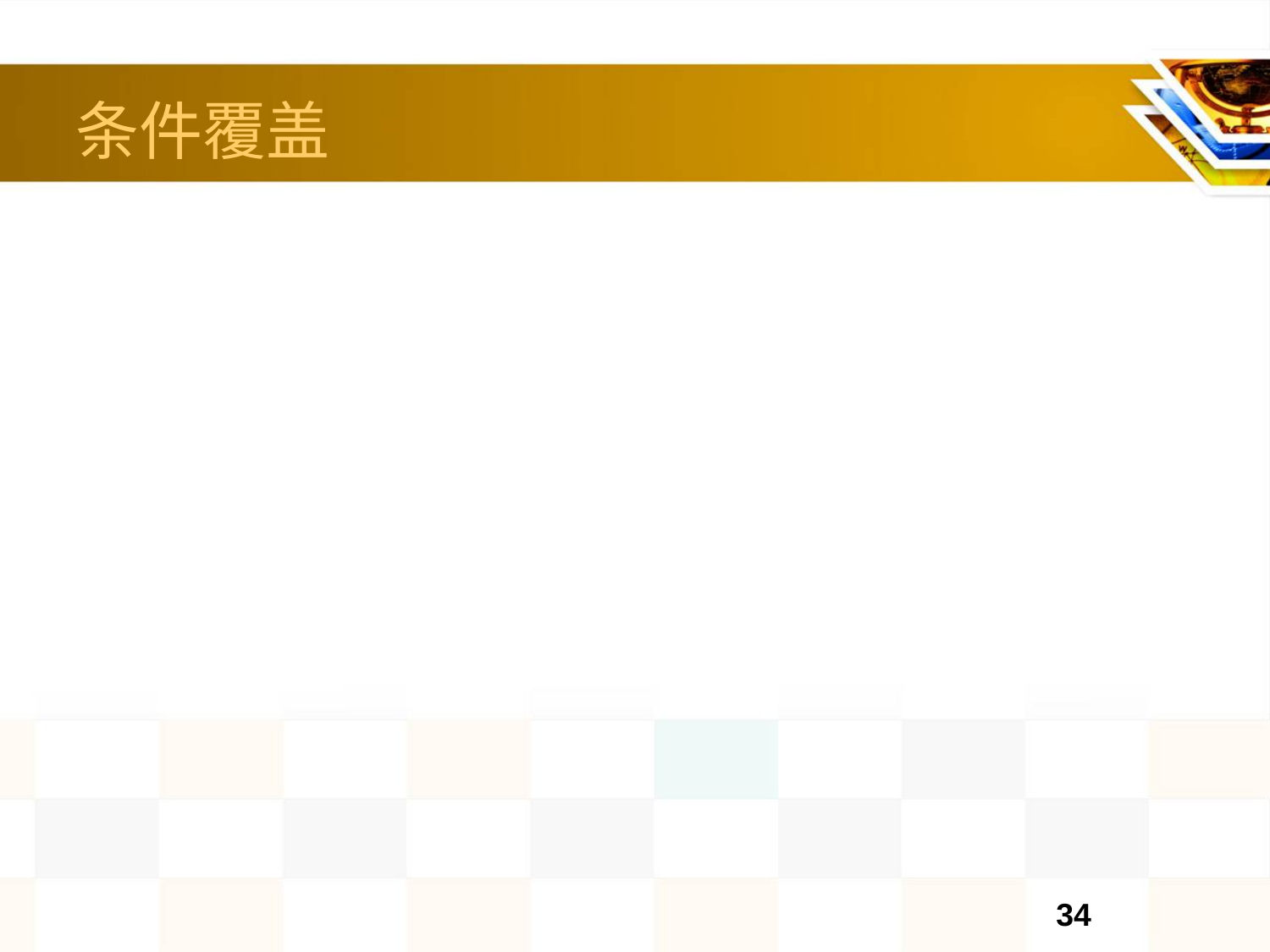

# 条件覆盖
条件覆盖的涵义是指，对于每个判定中所包含的若干个条件，应设计足够多的测试用例，使得判定中的每个条件都至少取到一次“真值”和“假值”的机会。
也就是说，判定中的每个条件的所有可能结果至少出现一次。